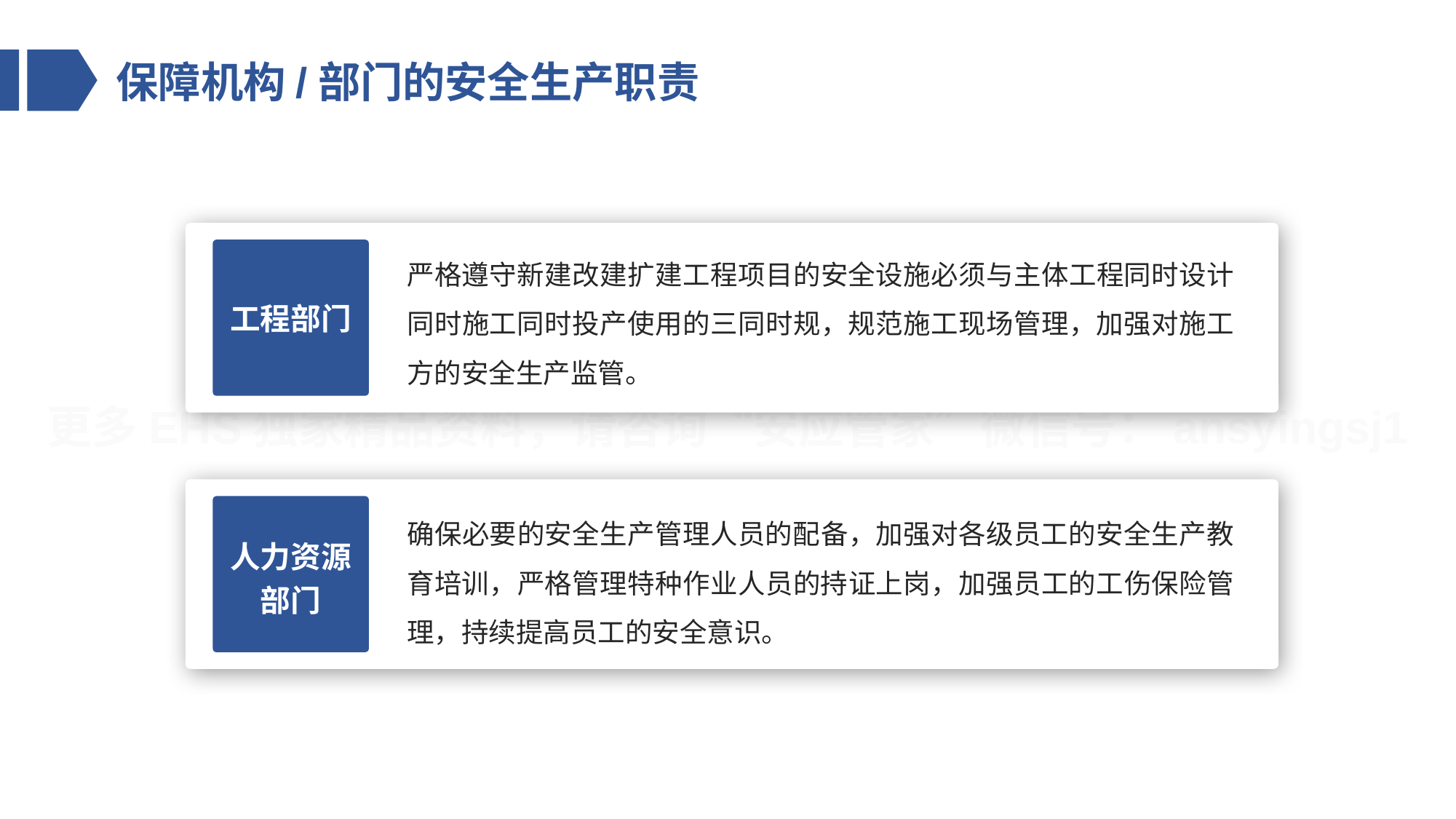

保障机构/部门的安全生产职责

严格遵守新建改建扩建工程项目的安全设施必须与主体工程同时设计同时施工同时投产使用的三同时规，规范施工现场管理，加强对施工方的安全生产监管。

工程部门

确保必要的安全生产管理人员的配备，加强对各级员工的安全生产教育培训，严格管理特种作业人员的持证上岗，加强员工的工伤保险管理，持续提高员工的安全意识。

人力资源部门